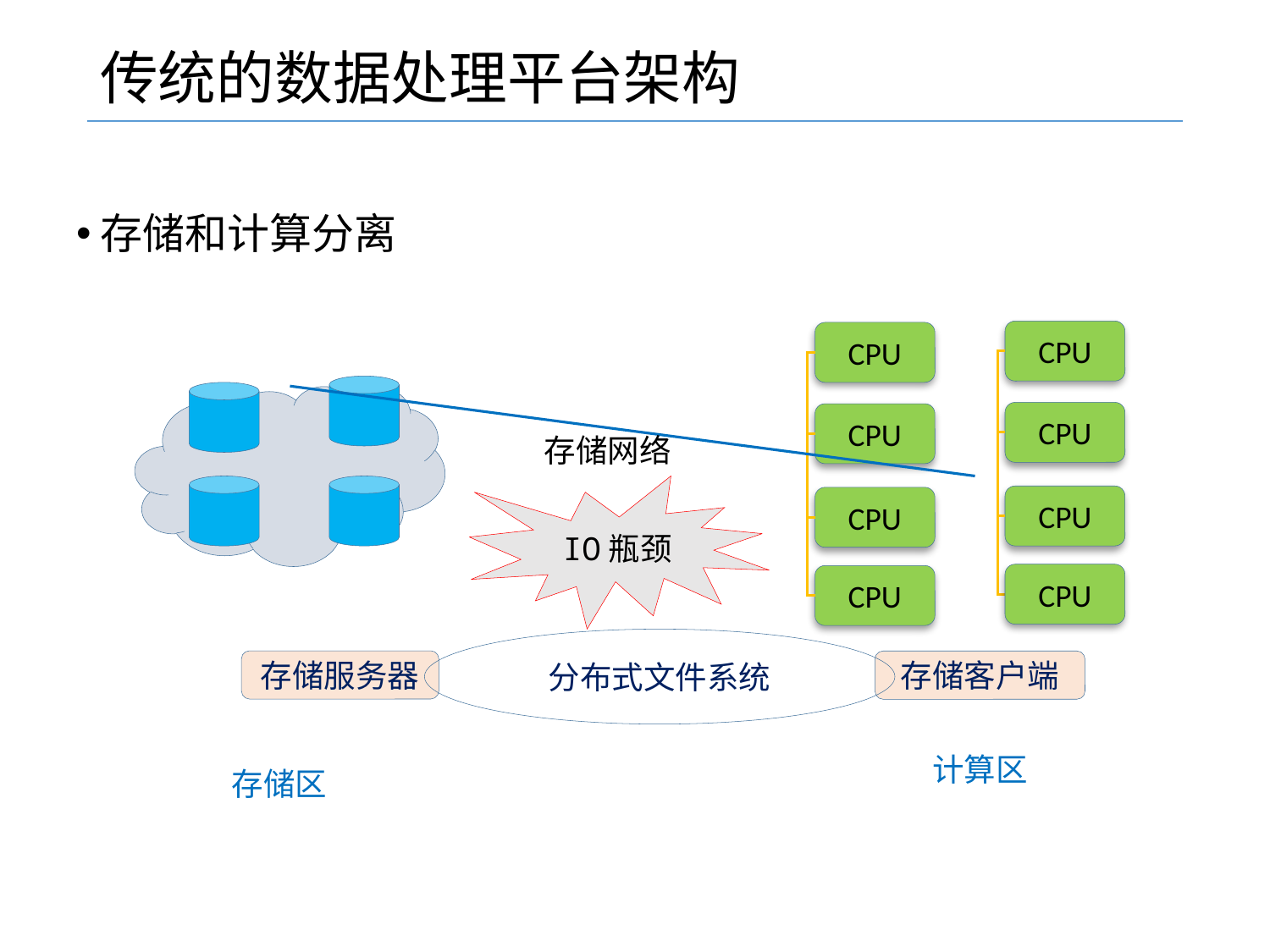

# 传统的数据处理平台架构
存储和计算分离
CPU
CPU

CPU
CPU
存储网络

IO瓶颈
CPU
CPU
CPU
CPU
分布式文件系统
存储服务器
存储客户端
计算区
存储区